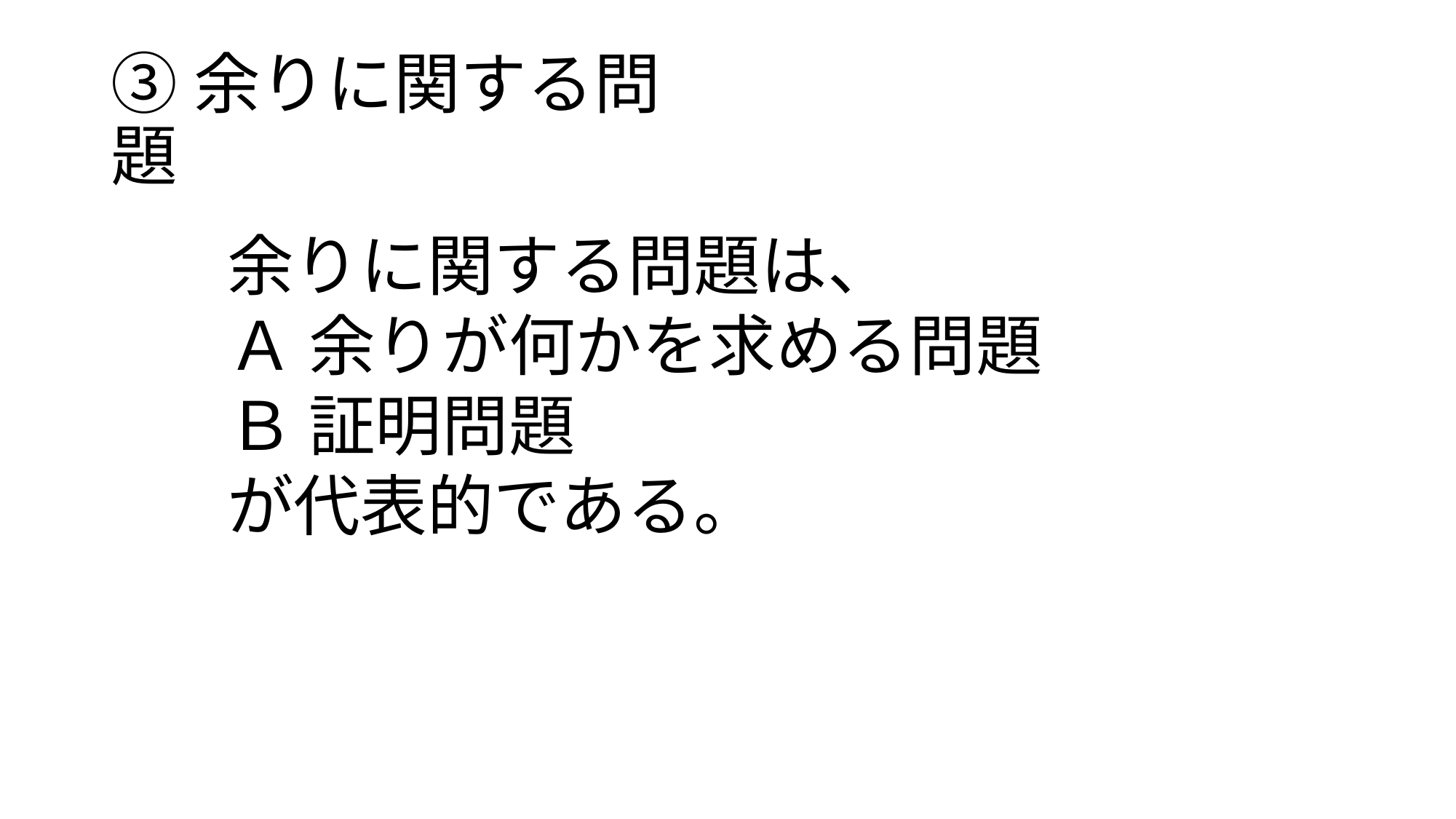

# ③余りに関する問題

余りに関する問題は、
Ａ 余りが何かを求める問題
Ｂ 証明問題
が代表的である。